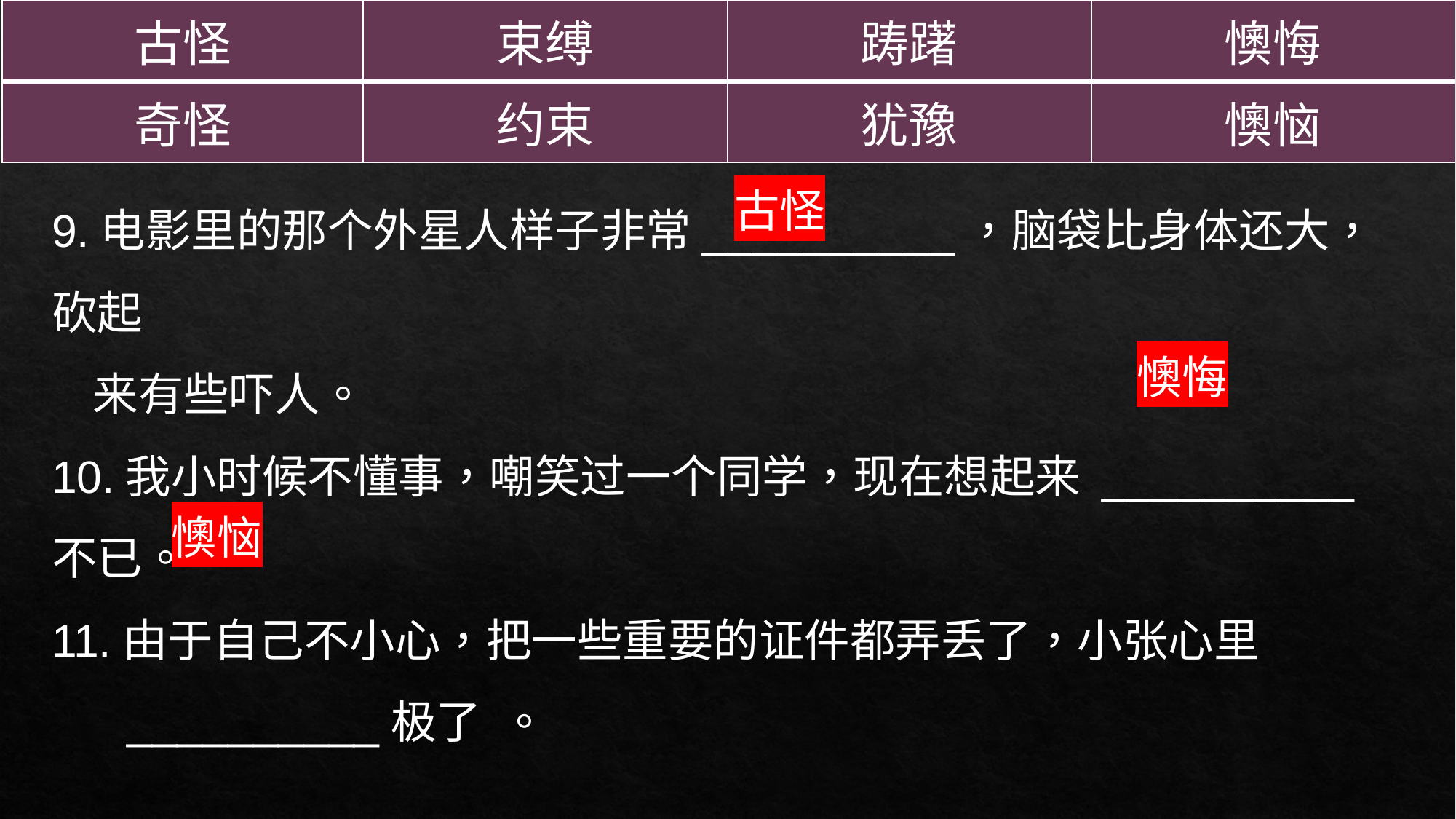

| 古怪 | 束缚 | 踌躇 | 懊悔 |
| --- | --- | --- | --- |
| 奇怪 | 约束 | 犹豫 | 懊恼 |
9.电影里的那个外星人样子非常__________，脑袋比身体还大，砍起
   来有些吓人。
10.我小时候不懂事，嘲笑过一个同学，现在想起来 __________不已。
11.由于自己不小心，把一些重要的证件都弄丢了，小张心里
      __________极了  。
古怪
懊悔
懊恼